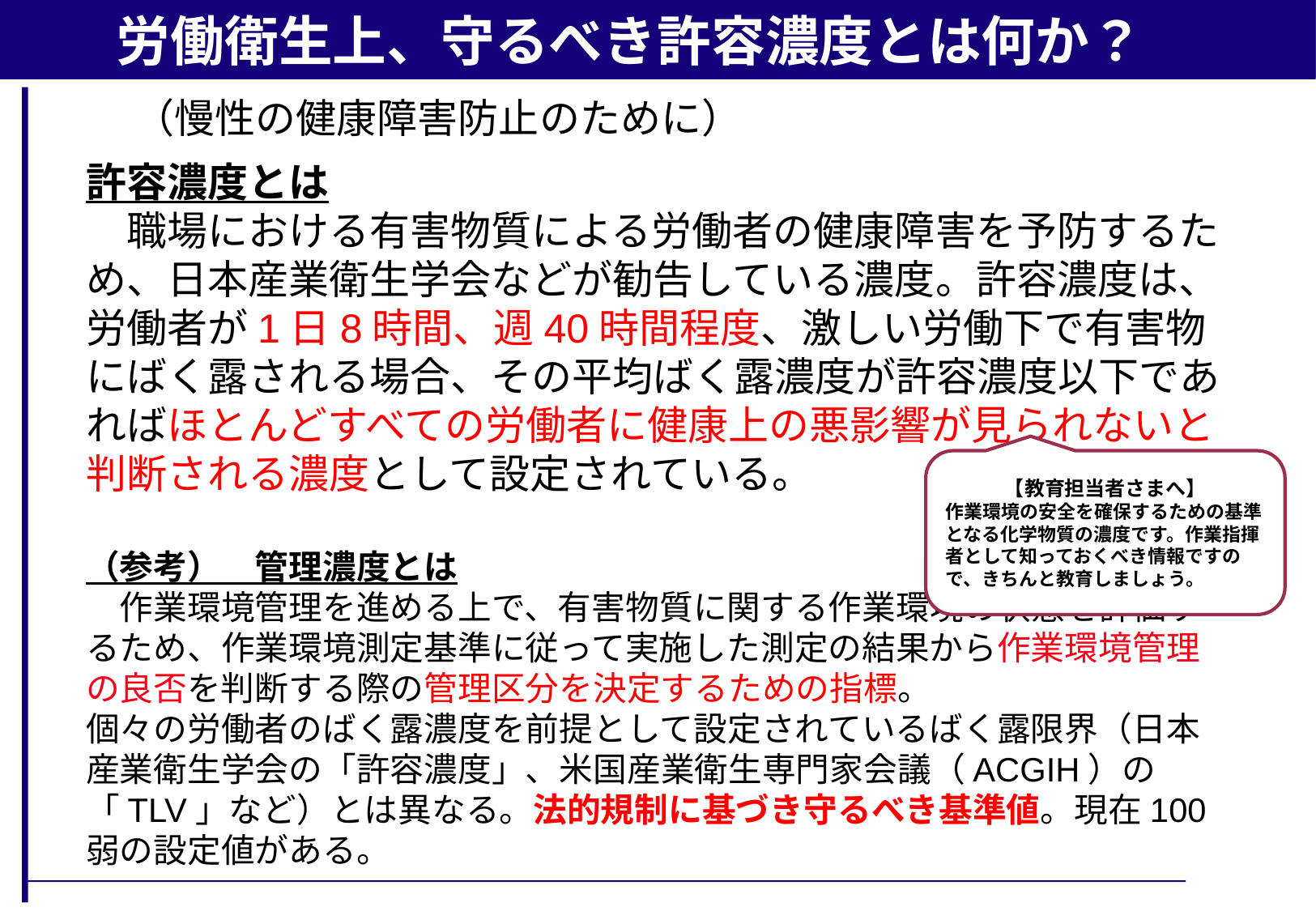

労働衛生上、守るべき許容濃度とは何か？

（慢性の健康障害防止のために）
許容濃度とは
　職場における有害物質による労働者の健康障害を予防するため、日本産業衛生学会などが勧告している濃度。許容濃度は、労働者が1日8時間、週40時間程度、激しい労働下で有害物にばく露される場合、その平均ばく露濃度が許容濃度以下であればほとんどすべての労働者に健康上の悪影響が見られないと判断される濃度として設定されている。

（参考）　管理濃度とは
　作業環境管理を進める上で、有害物質に関する作業環境の状態を評価するため、作業環境測定基準に従って実施した測定の結果から作業環境管理の良否を判断する際の管理区分を決定するための指標。
個々の労働者のばく露濃度を前提として設定されているばく露限界（日本産業衛生学会の「許容濃度」、米国産業衛生専門家会議（ACGIH）の「TLV」など）とは異なる。法的規制に基づき守るべき基準値。現在100弱の設定値がある。
【教育担当者さまへ】
作業環境の安全を確保するための基準となる化学物質の濃度です。作業指揮者として知っておくべき情報ですので、きちんと教育しましょう。